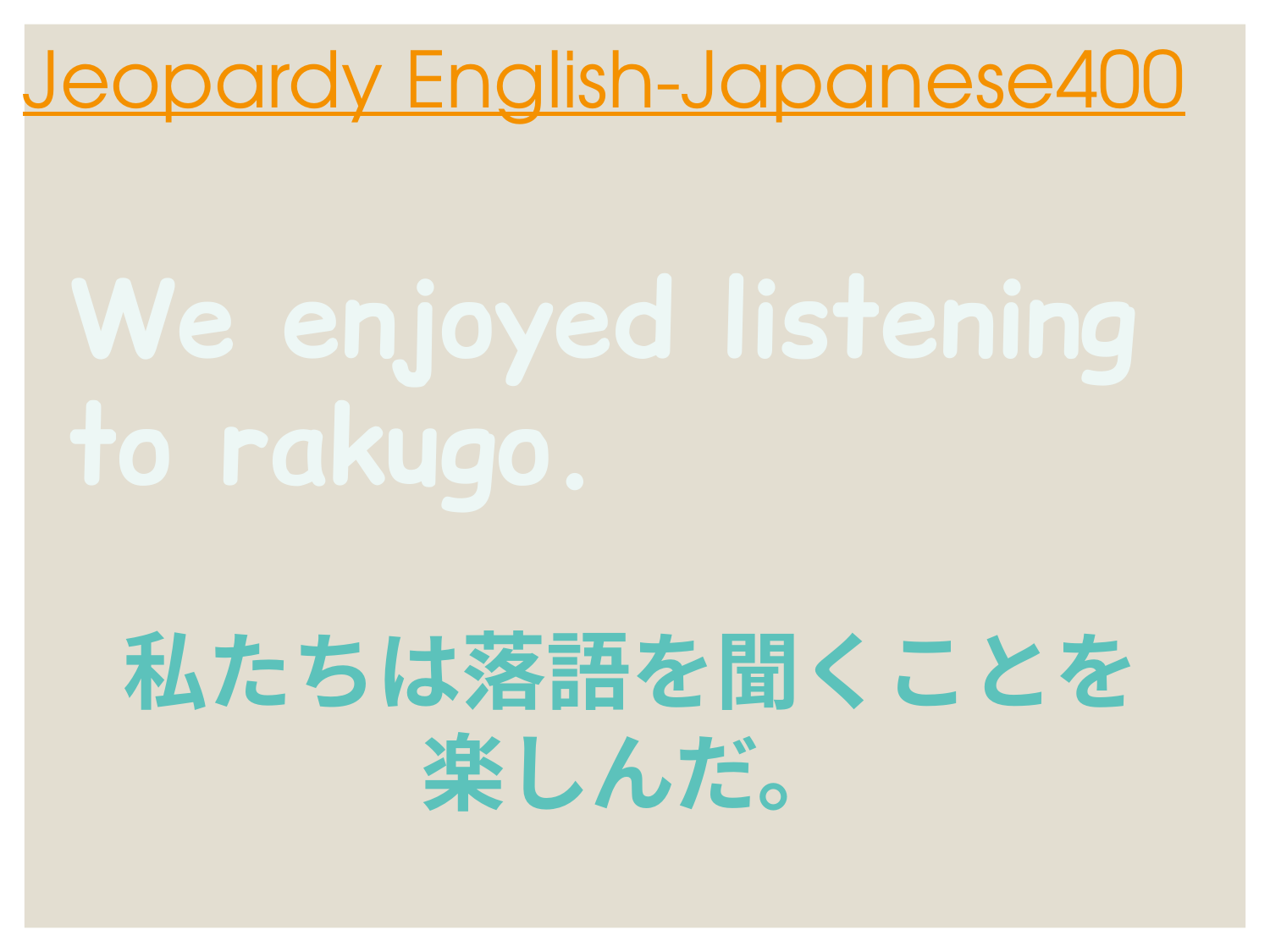

# Jeopardy English-Japanese400
We enjoyed listening
to rakugo.
私たちは落語を聞くことを
楽しんだ。